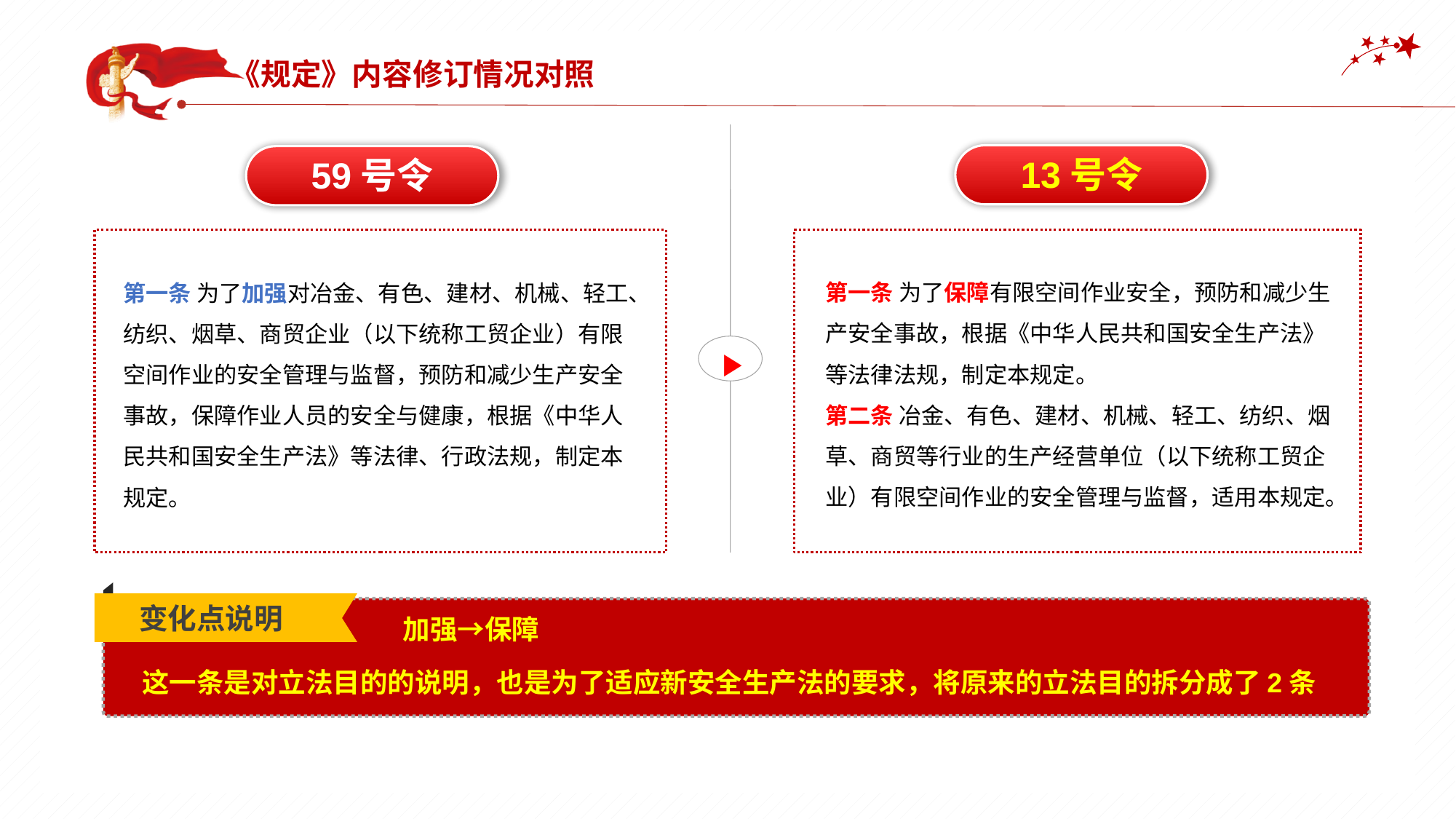

《规定》内容修订情况对照

▶

13号令

59号令

第一条 为了保障有限空间作业安全，预防和减少生产安全事故，根据《中华人民共和国安全生产法》等法律法规，制定本规定。
第二条 冶金、有色、建材、机械、轻工、纺织、烟草、商贸等行业的生产经营单位（以下统称工贸企业）有限空间作业的安全管理与监督，适用本规定。
第一条 为了加强对冶金、有色、建材、机械、轻工、纺织、烟草、商贸企业（以下统称工贸企业）有限空间作业的安全管理与监督，预防和减少生产安全事故，保障作业人员的安全与健康，根据《中华人民共和国安全生产法》等法律、行政法规，制定本规定。

变化点说明

加强→保障
这一条是对立法目的的说明，也是为了适应新安全生产法的要求，将原来的立法目的拆分成了2条